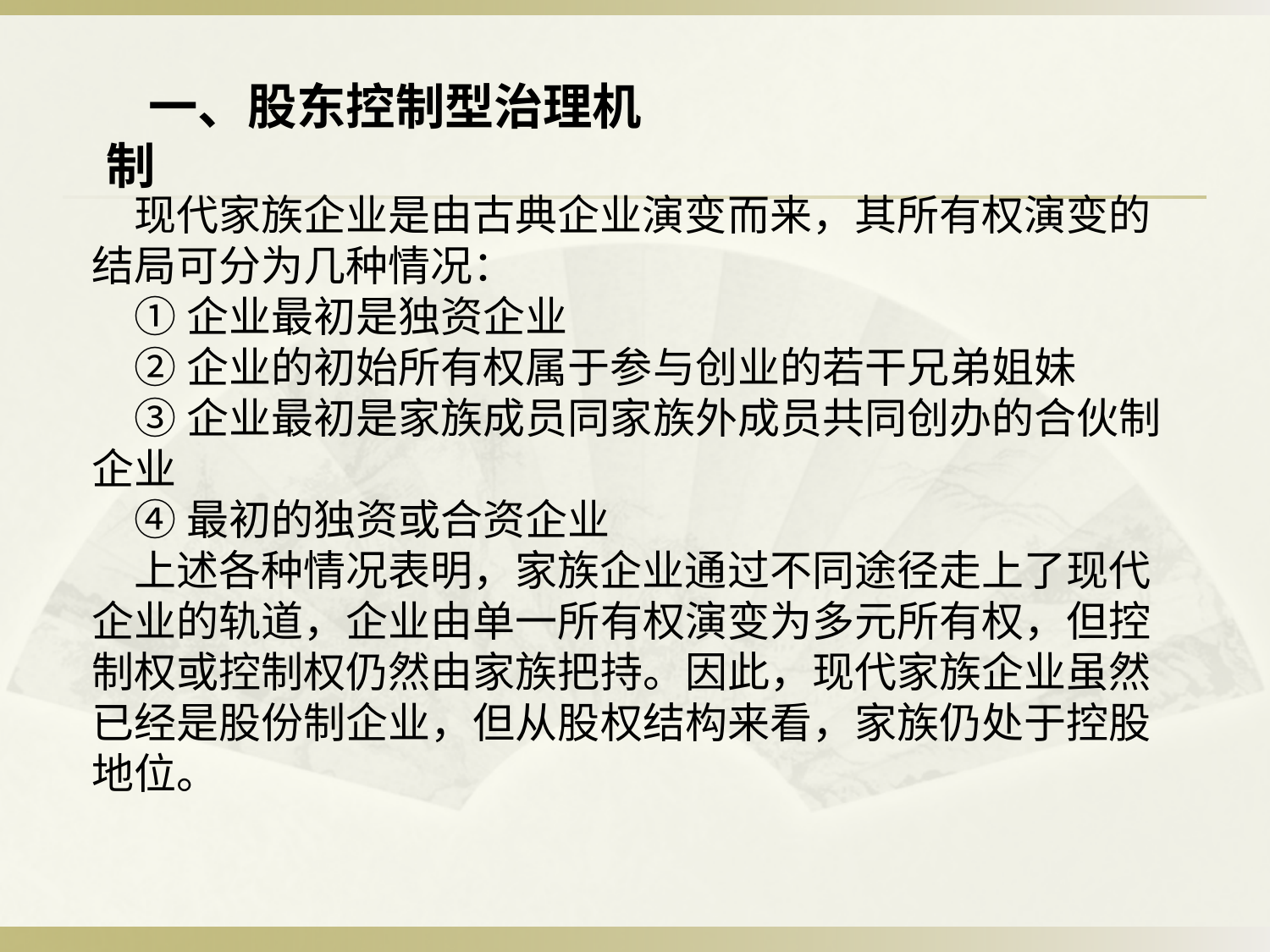

一、股东控制型治理机制
现代家族企业是由古典企业演变而来，其所有权演变的结局可分为几种情况：
①企业最初是独资企业
②企业的初始所有权属于参与创业的若干兄弟姐妹
③企业最初是家族成员同家族外成员共同创办的合伙制企业
④最初的独资或合资企业
上述各种情况表明，家族企业通过不同途径走上了现代企业的轨道，企业由单一所有权演变为多元所有权，但控制权或控制权仍然由家族把持。因此，现代家族企业虽然已经是股份制企业，但从股权结构来看，家族仍处于控股地位。